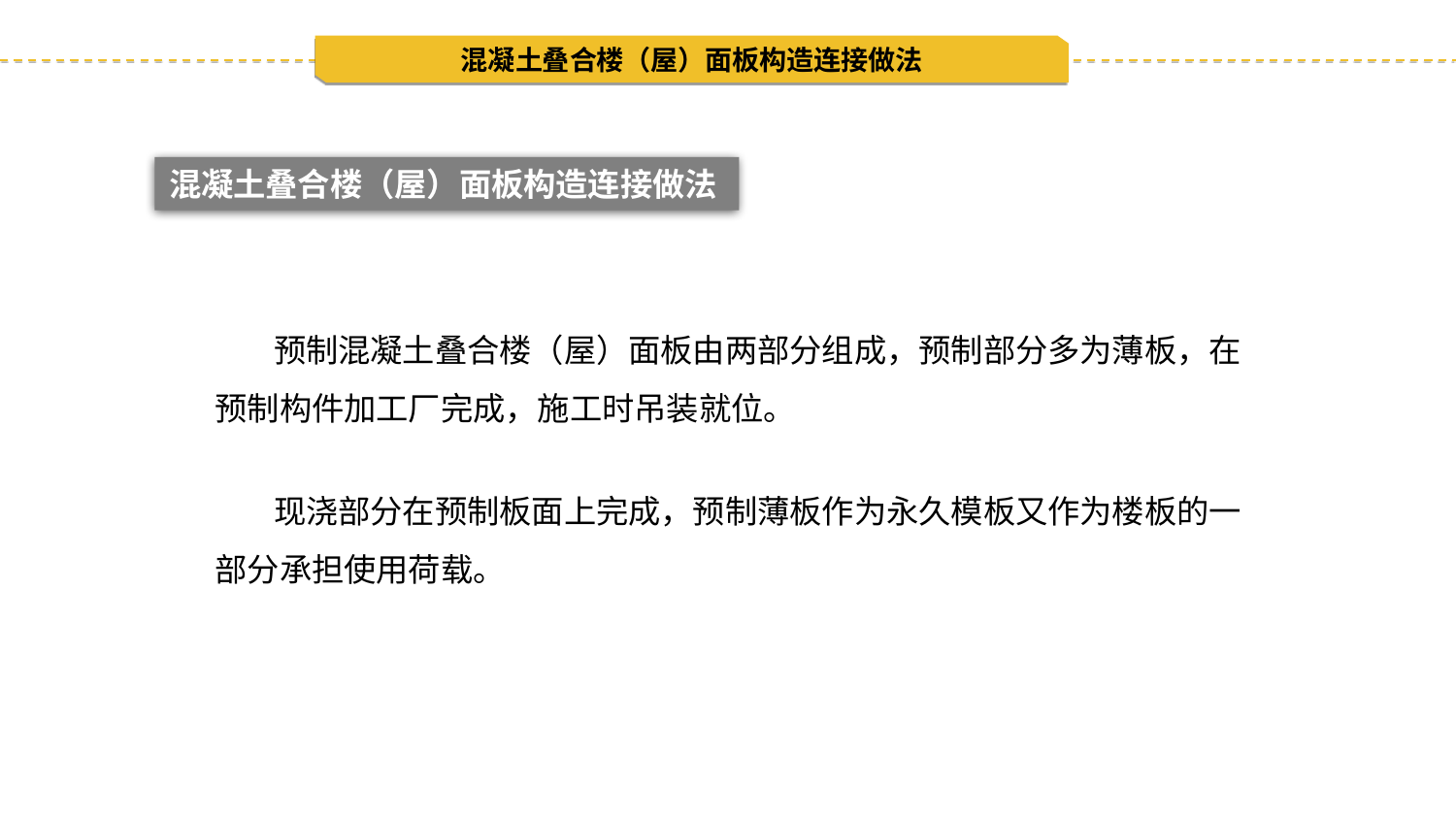

混凝土叠合楼（屋）面板构造连接做法
混凝土叠合楼（屋）面板构造连接做法
       预制混凝土叠合楼（屋）面板由两部分组成，预制部分多为薄板，在预制构件加工厂完成，施工时吊装就位。
       现浇部分在预制板面上完成，预制薄板作为永久模板又作为楼板的一部分承担使用荷载。